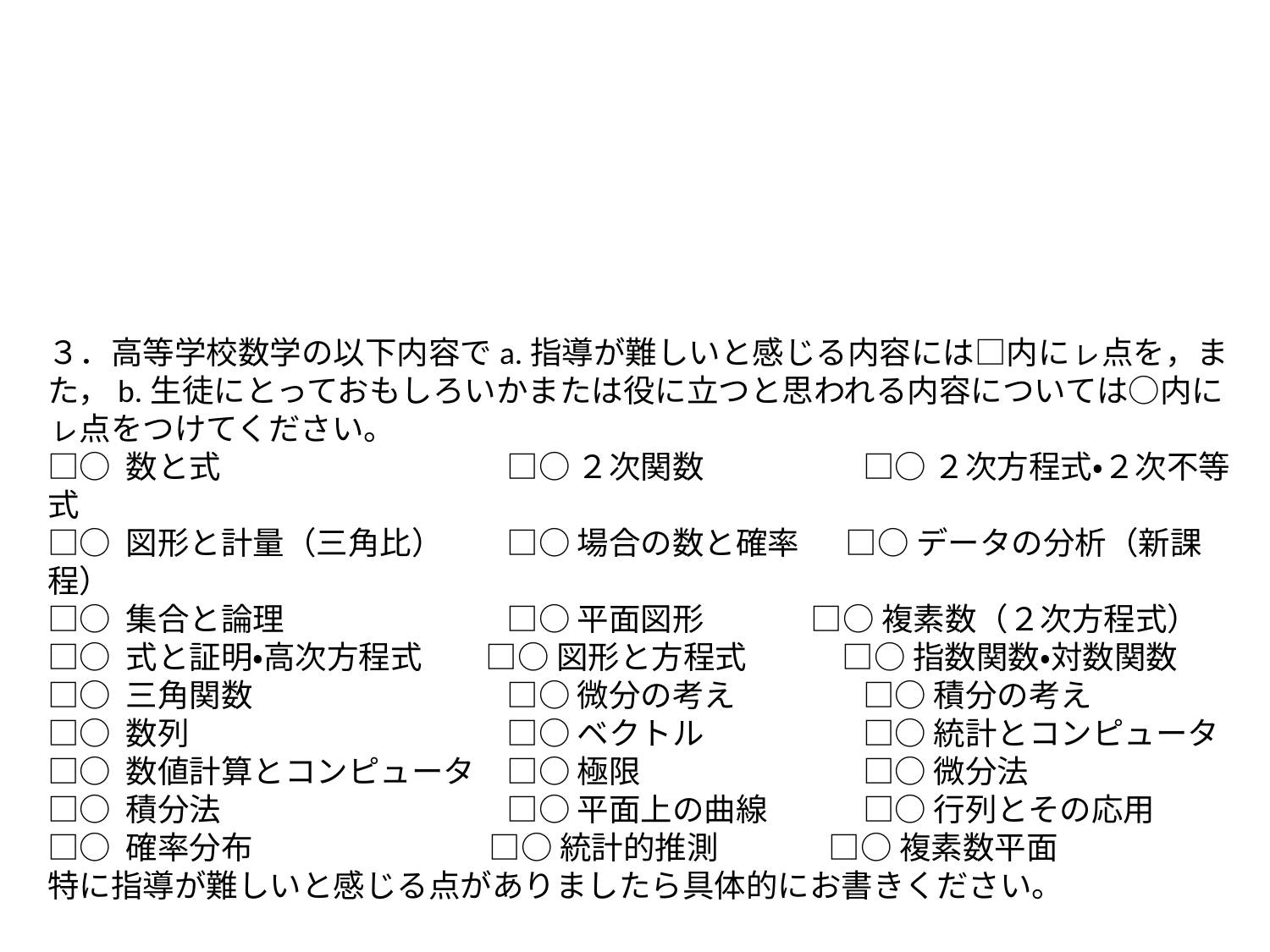

３．高等学校数学の以下内容でa.指導が難しいと感じる内容には□内にㇾ点を，また，b.生徒にとっておもしろいかまたは役に立つと思われる内容については○内にㇾ点をつけてください。
□○ 数と式　　　　　　　　　□○ ２次関数　　　　　□○ ２次方程式・２次不等式
□○ 図形と計量（三角比）　　□○ 場合の数と確率 　 □○ データの分析（新課程）
□○ 集合と論理　　　　　　　□○ 平面図形      　　□○ 複素数（２次方程式）
□○ 式と証明・高次方程式　　□○ 図形と方程式　　　□○ 指数関数・対数関数
□○ 三角関数　　　　　　　　□○ 微分の考え　　　　□○ 積分の考え
□○ 数列　　　　　　　　　　□○ ベクトル　　　　　□○ 統計とコンピュータ
□○ 数値計算とコンピュータ　□○ 極限　　　　　　　□○ 微分法
□○ 積分法　　　　　　　　　□○ 平面上の曲線　　　□○ 行列とその応用
□○ 確率分布　 　　　　 　　□○ 統計的推測　 　　 □○ 複素数平面
特に指導が難しいと感じる点がありましたら具体的にお書きください。